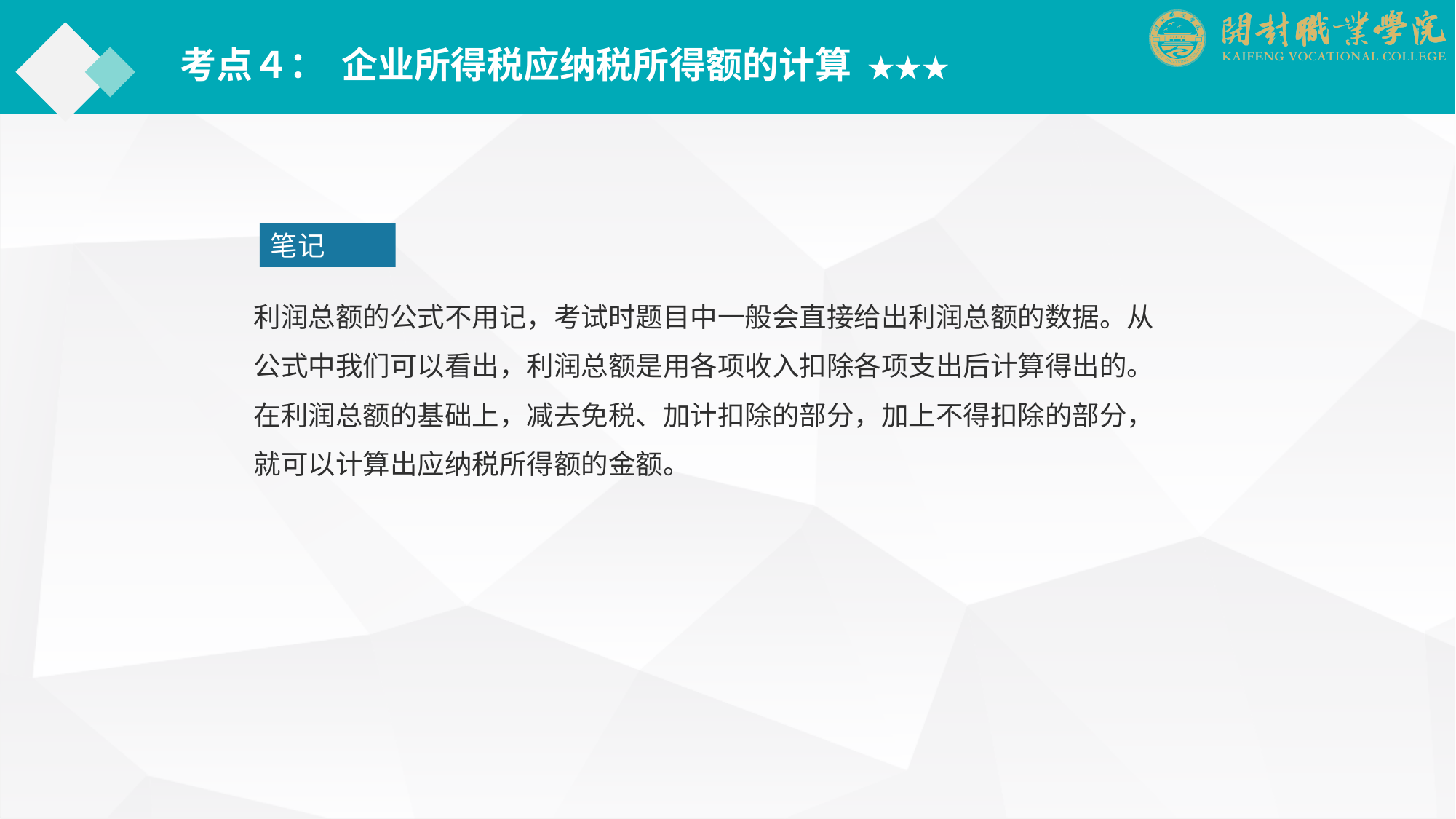

考点４：  企业所得税应纳税所得额的计算  ★★★
笔记
利润总额的公式不用记，考试时题目中一般会直接给出利润总额的数据。从公式中我们可以看出，利润总额是用各项收入扣除各项支出后计算得出的。在利润总额的基础上，减去免税、加计扣除的部分，加上不得扣除的部分，就可以计算出应纳税所得额的金额。